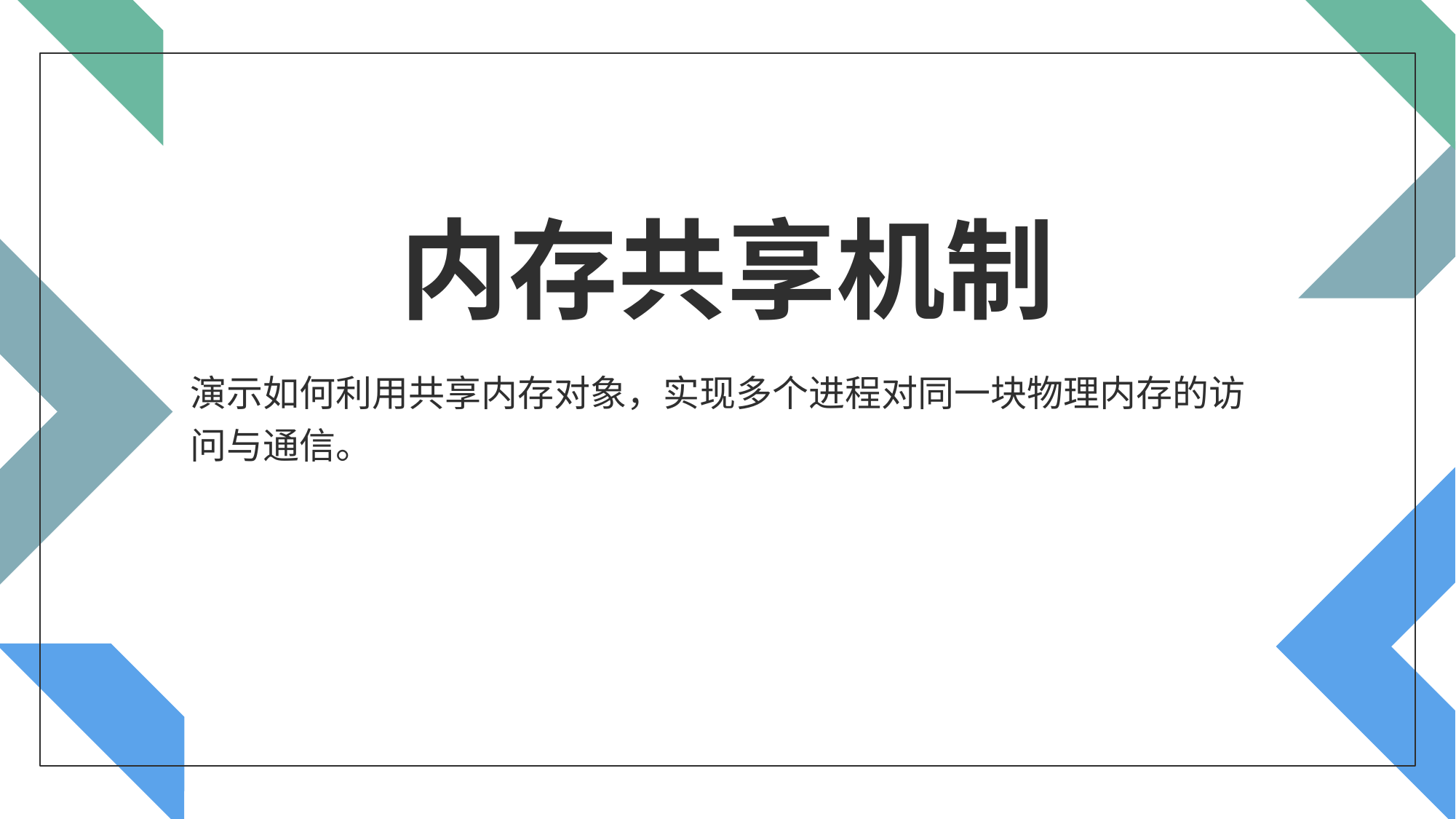

内存共享机制
演示如何利用共享内存对象，实现多个进程对同一块物理内存的访问与通信。